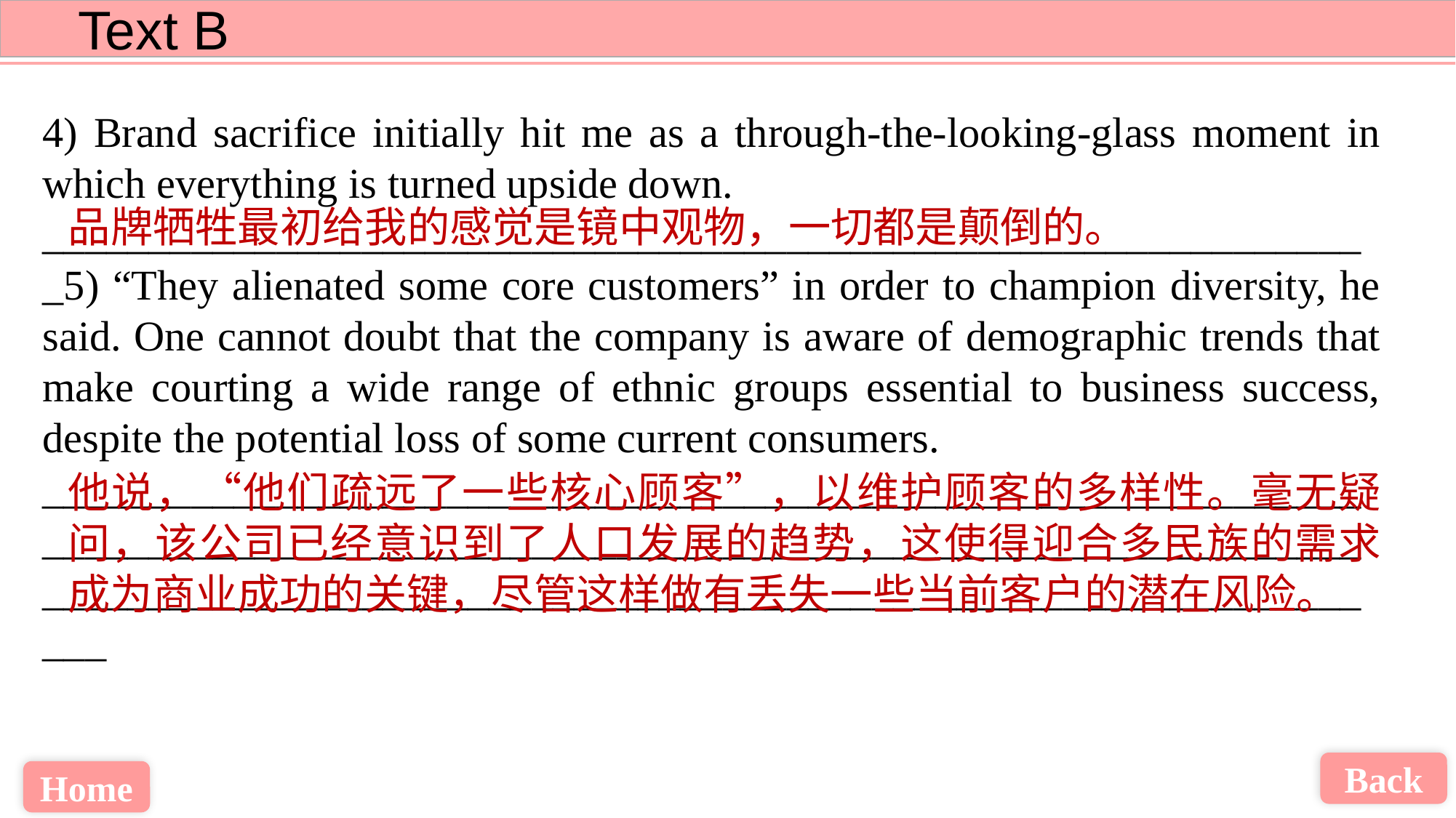

4) Brand sacrifice initially hit me as a through-the-looking-glass moment in which everything is turned upside down.
_______________________________________________________________5) “They alienated some core customers” in order to champion diversity, he said. One cannot doubt that the company is aware of demographic trends that make courting a wide range of ethnic groups essential to business success, despite the potential loss of some current consumers.
_____________________________________________________________________________________________________________________________________________________________________________________________
品牌牺牲最初给我的感觉是镜中观物，一切都是颠倒的。
他说，“他们疏远了一些核心顾客”，以维护顾客的多样性。毫无疑问，该公司已经意识到了人口发展的趋势，这使得迎合多民族的需求成为商业成功的关键，尽管这样做有丢失一些当前客户的潜在风险。
Back